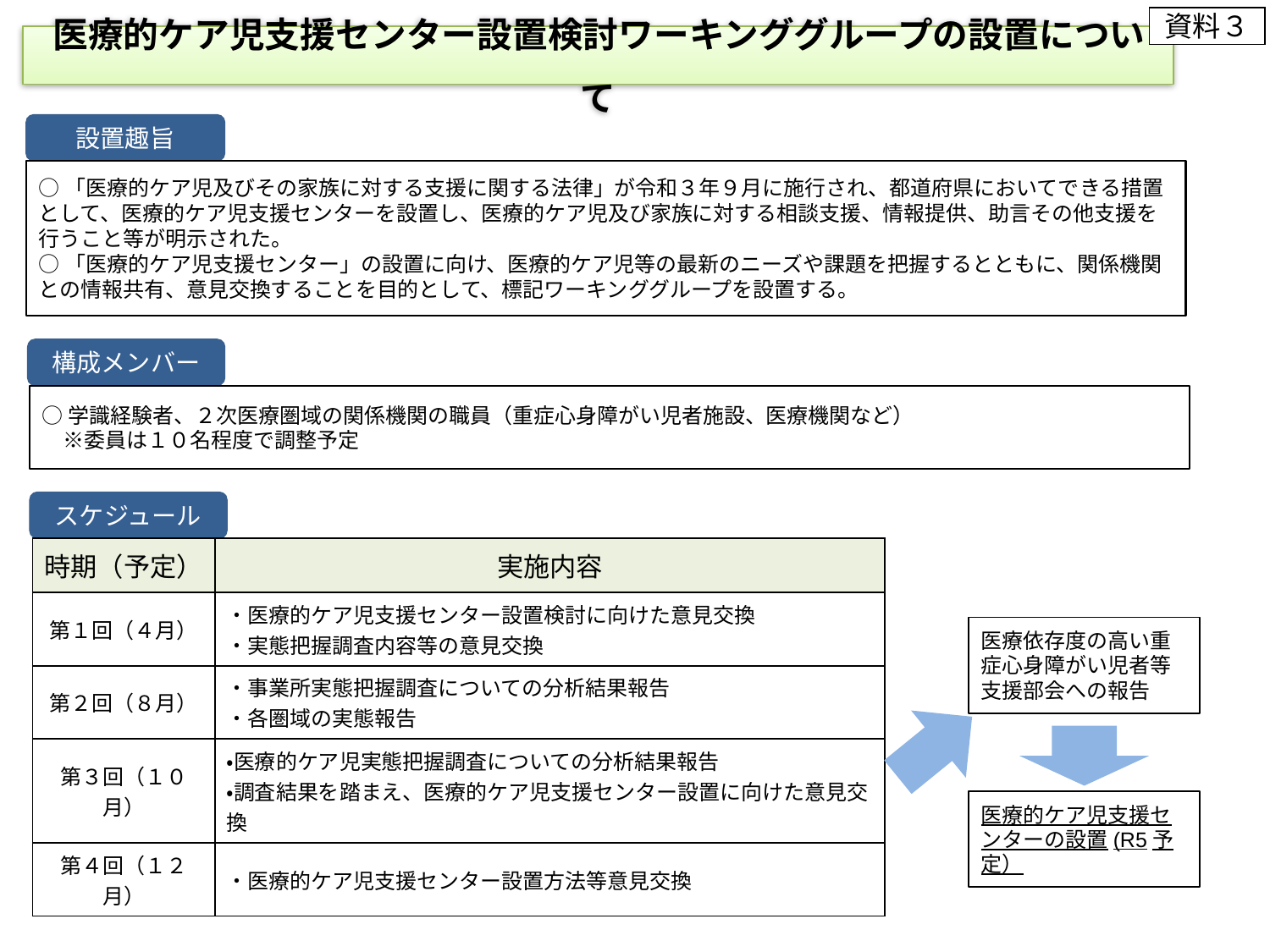

資料３

医療的ケア児支援センター設置検討ワーキンググループの設置について
設置趣旨
○「医療的ケア児及びその家族に対する支援に関する法律」が令和３年９月に施行され、都道府県においてできる措置として、医療的ケア児支援センターを設置し、医療的ケア児及び家族に対する相談支援、情報提供、助言その他支援を行うこと等が明示された。
○「医療的ケア児支援センター」の設置に向け、医療的ケア児等の最新のニーズや課題を把握するとともに、関係機関との情報共有、意見交換することを目的として、標記ワーキンググループを設置する。
構成メンバー
○学識経験者、２次医療圏域の関係機関の職員（重症心身障がい児者施設、医療機関など）
　※委員は１０名程度で調整予定
スケジュール
| 時期（予定） | 実施内容 |
| --- | --- |
| 第１回（４月） | ・医療的ケア児支援センター設置検討に向けた意見交換 ・実態把握調査内容等の意見交換 |
| 第２回（８月） | ・事業所実態把握調査についての分析結果報告 ・各圏域の実態報告 |
| 第３回（１０月） | ・医療的ケア児実態把握調査についての分析結果報告 ・調査結果を踏まえ、医療的ケア児支援センター設置に向けた意見交換 |
| 第４回（１２月） | ・医療的ケア児支援センター設置方法等意見交換 |
医療依存度の高い重症心身障がい児者等支援部会への報告

医療的ケア児支援センターの設置(R5予定）